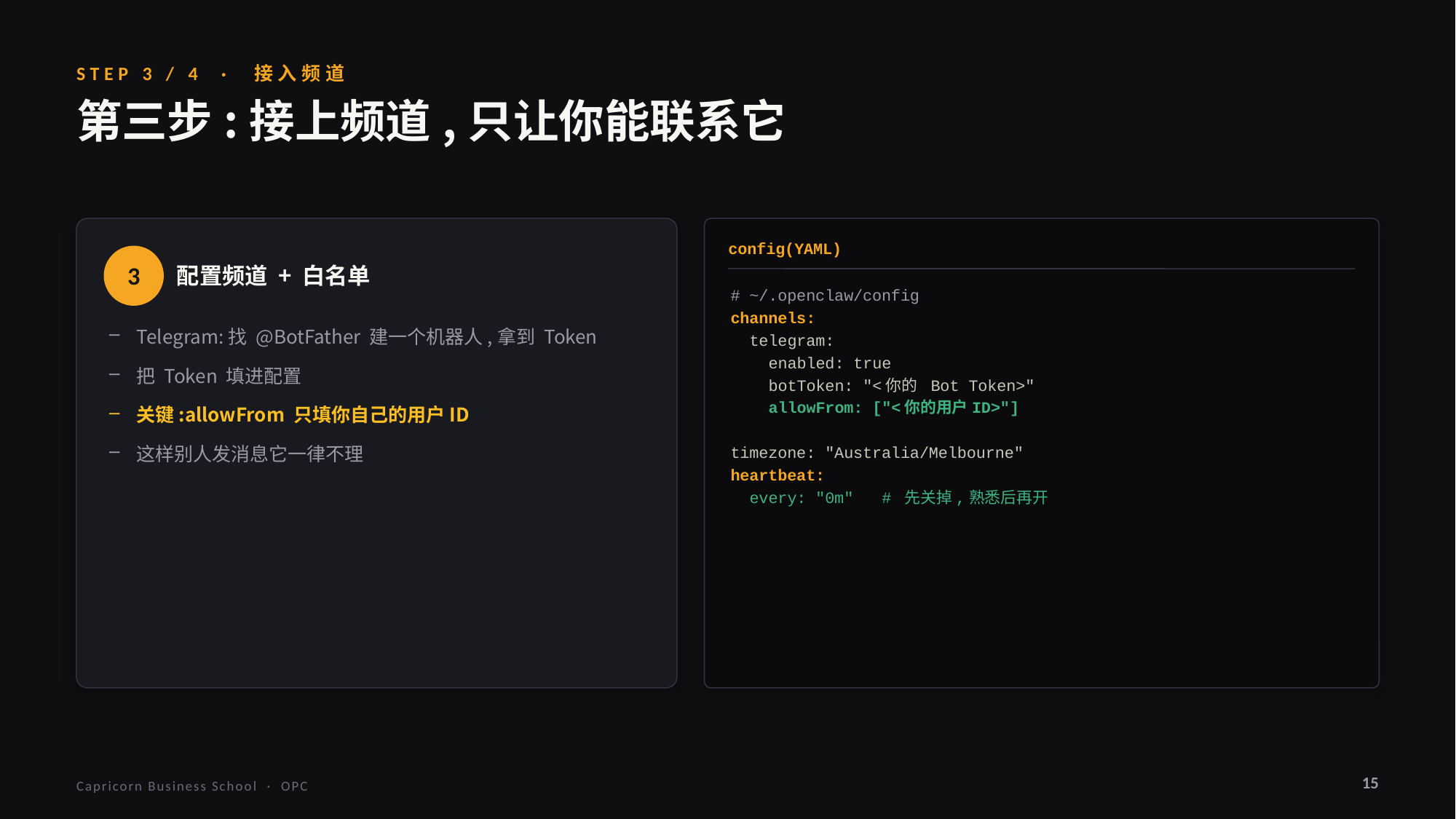

STEP 3 / 4  ·  接入频道
第三步:接上频道,只让你能联系它

config(YAML)
3

配置频道 + 白名单

# ~/.openclaw/config
channels:
  telegram:
    enabled: true
    botToken: "<你的 Bot Token>"
    allowFrom: ["<你的用户ID>"]

timezone: "Australia/Melbourne"
heartbeat:
  every: "0m"   # 先关掉,熟悉后再开
Telegram:找 @BotFather 建一个机器人,拿到 Token
把 Token 填进配置
关键:allowFrom 只填你自己的用户ID
这样别人发消息它一律不理
15
Capricorn Business School  ·  OPC